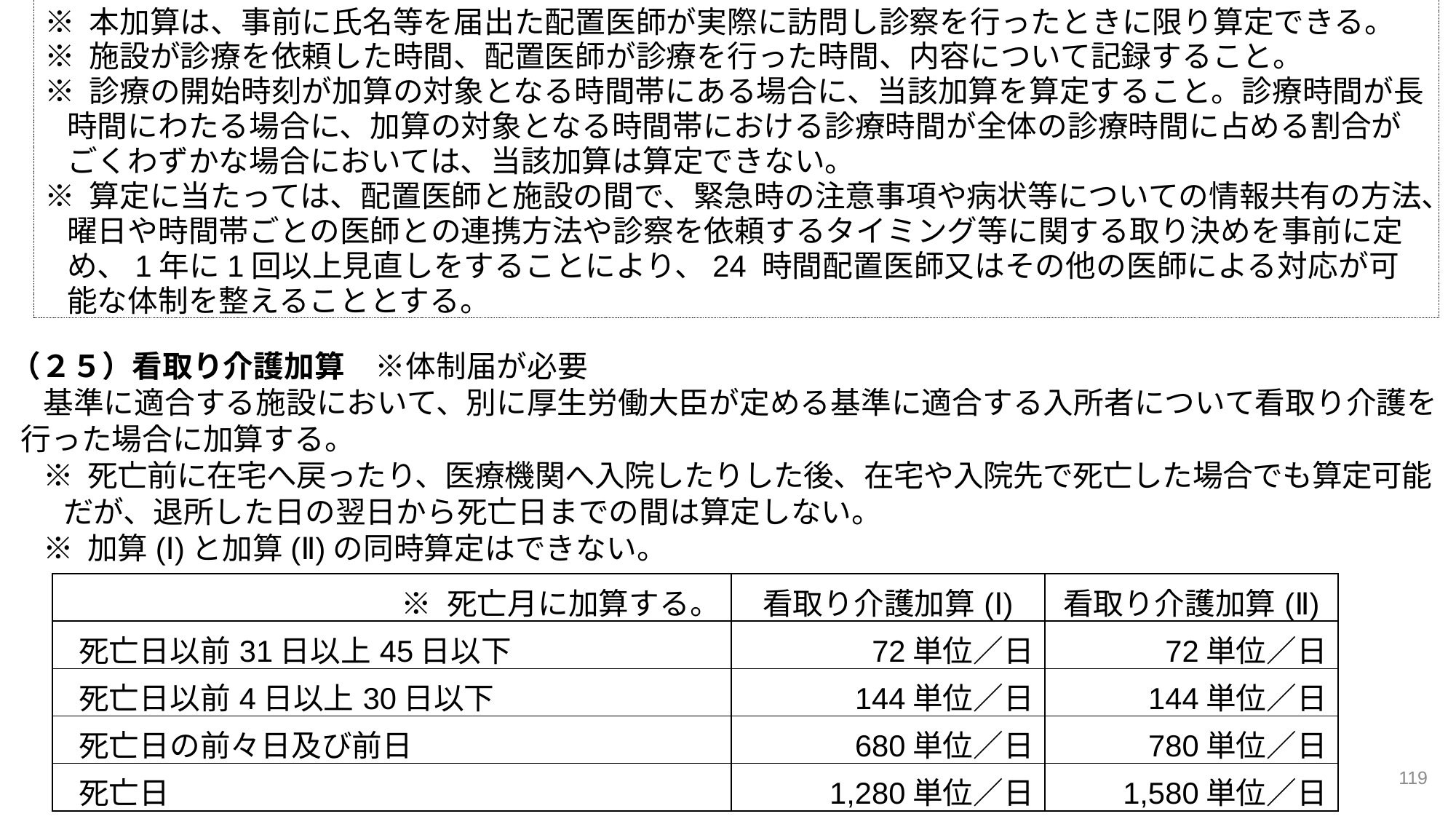

※ 本加算は、事前に氏名等を届出た配置医師が実際に訪問し診察を行ったときに限り算定できる。
※ 施設が診療を依頼した時間、配置医師が診療を行った時間、内容について記録すること。
※ 診療の開始時刻が加算の対象となる時間帯にある場合に、当該加算を算定すること。診療時間が長時間にわたる場合に、加算の対象となる時間帯における診療時間が全体の診療時間に占める割合がごくわずかな場合においては、当該加算は算定できない。
※ 算定に当たっては、配置医師と施設の間で、緊急時の注意事項や病状等についての情報共有の方法、曜日や時間帯ごとの医師との連携方法や診察を依頼するタイミング等に関する取り決めを事前に定め、1年に1回以上見直しをすることにより、24 時間配置医師又はその他の医師による対応が可能な体制を整えることとする。
（２５）看取り介護加算　※体制届が必要
基準に適合する施設において、別に厚生労働大臣が定める基準に適合する入所者について看取り介護を行った場合に加算する。
※ 死亡前に在宅へ戻ったり、医療機関へ入院したりした後、在宅や入院先で死亡した場合でも算定可能だが、退所した日の翌日から死亡日までの間は算定しない。
※ 加算(Ⅰ)と加算(Ⅱ)の同時算定はできない。

| ※ 死亡月に加算する。 | 看取り介護加算(Ⅰ) | 看取り介護加算(Ⅱ) |
| --- | --- | --- |
| 死亡日以前31日以上45日以下 | 72単位／日 | 72単位／日 |
| 死亡日以前4日以上30日以下 | 144単位／日 | 144単位／日 |
| 死亡日の前々日及び前日 | 680単位／日 | 780単位／日 |
| 死亡日 | 1,280単位／日 | 1,580単位／日 |
119